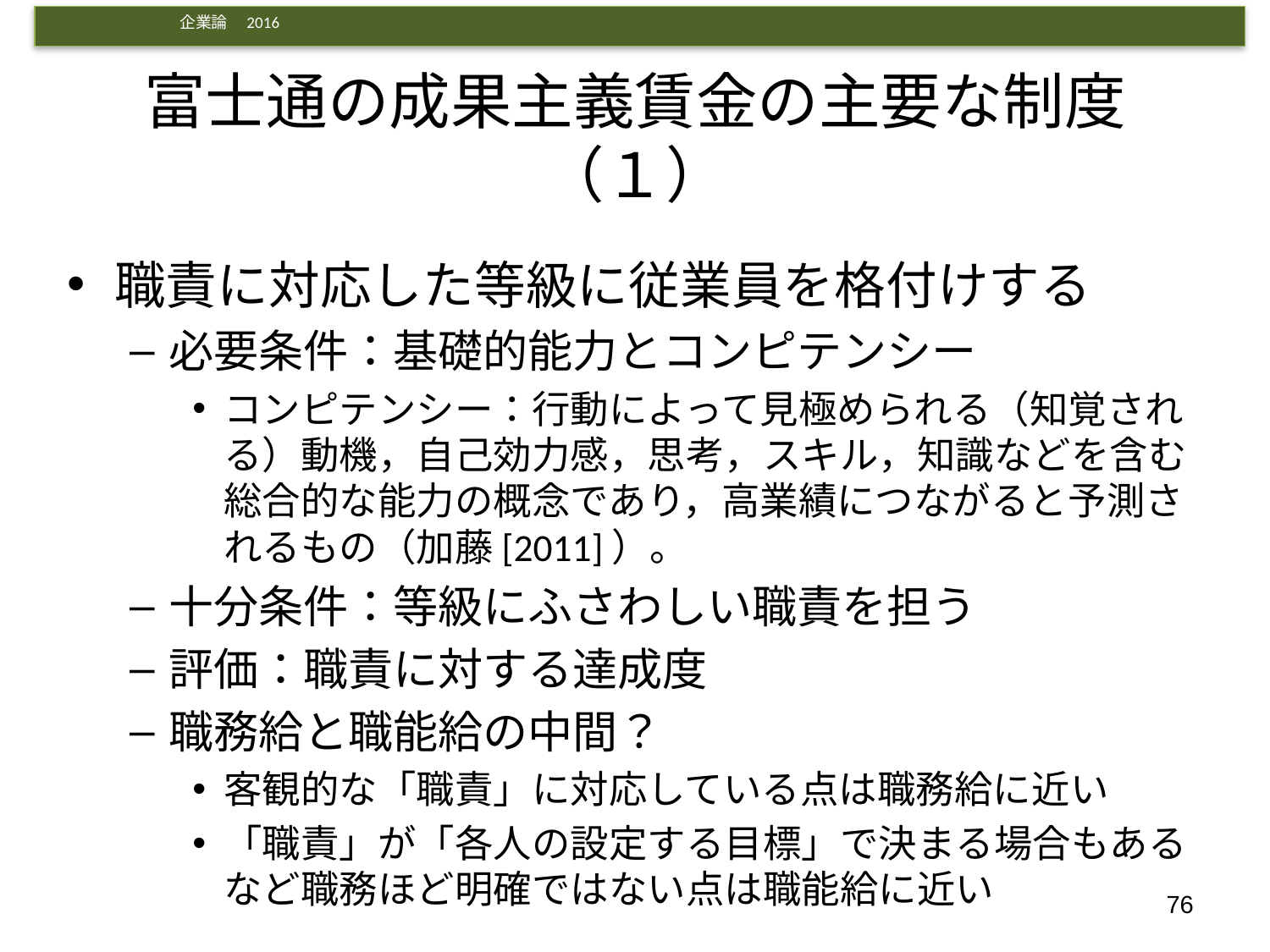

# 富士通の成果主義賃金の主要な制度（１）
職責に対応した等級に従業員を格付けする
必要条件：基礎的能力とコンピテンシー
コンピテンシー：行動によって見極められる（知覚される）動機，自己効力感，思考，スキル，知識などを含む総合的な能力の概念であり，高業績につながると予測されるもの（加藤[2011]）。
十分条件：等級にふさわしい職責を担う
評価：職責に対する達成度
職務給と職能給の中間？
客観的な「職責」に対応している点は職務給に近い
「職責」が「各人の設定する目標」で決まる場合もあるなど職務ほど明確ではない点は職能給に近い
76